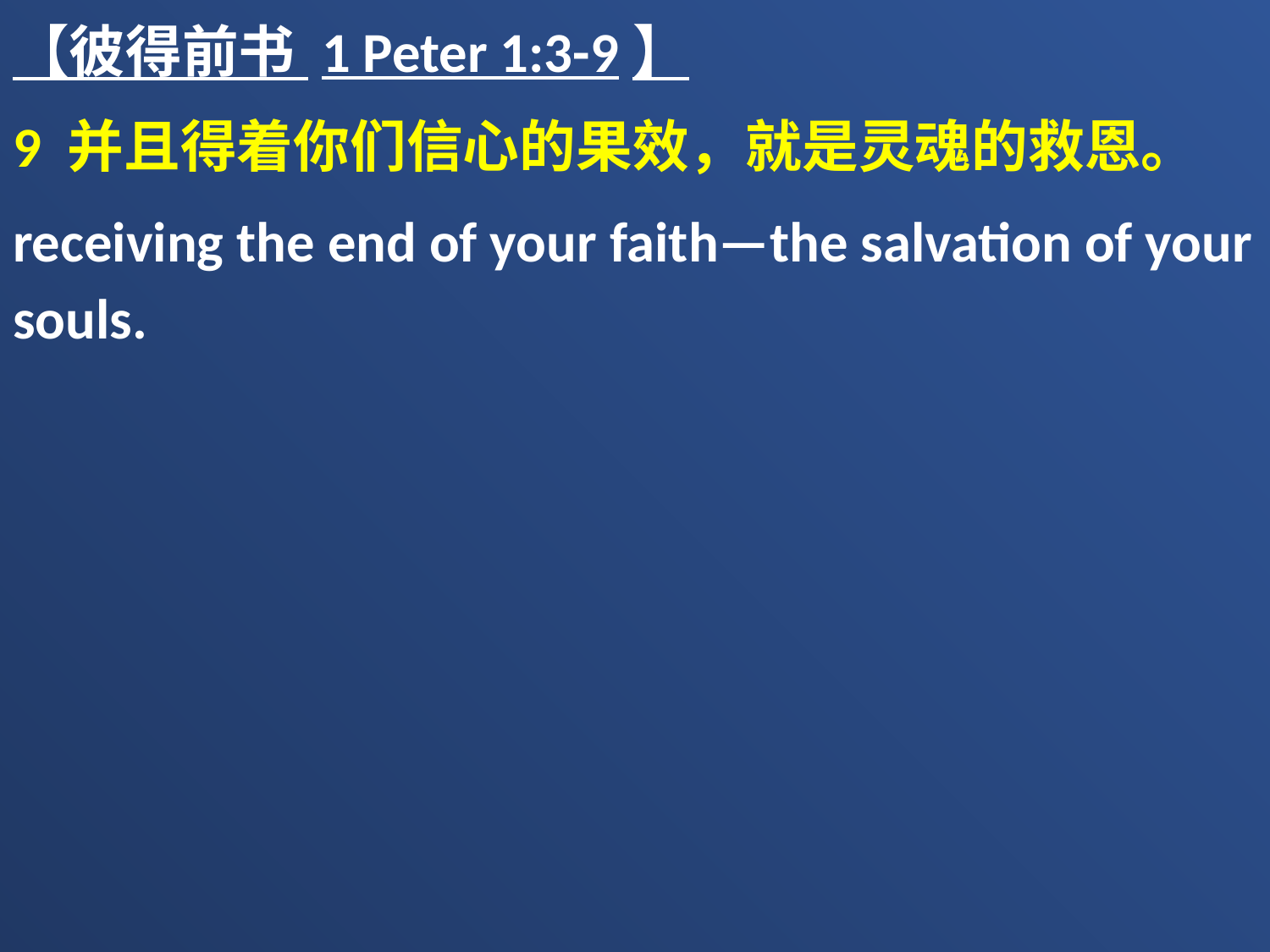

【彼得前书 1 Peter 1:3-9】
9 并且得着你们信心的果效，就是灵魂的救恩。
receiving the end of your faith—the salvation of your souls.